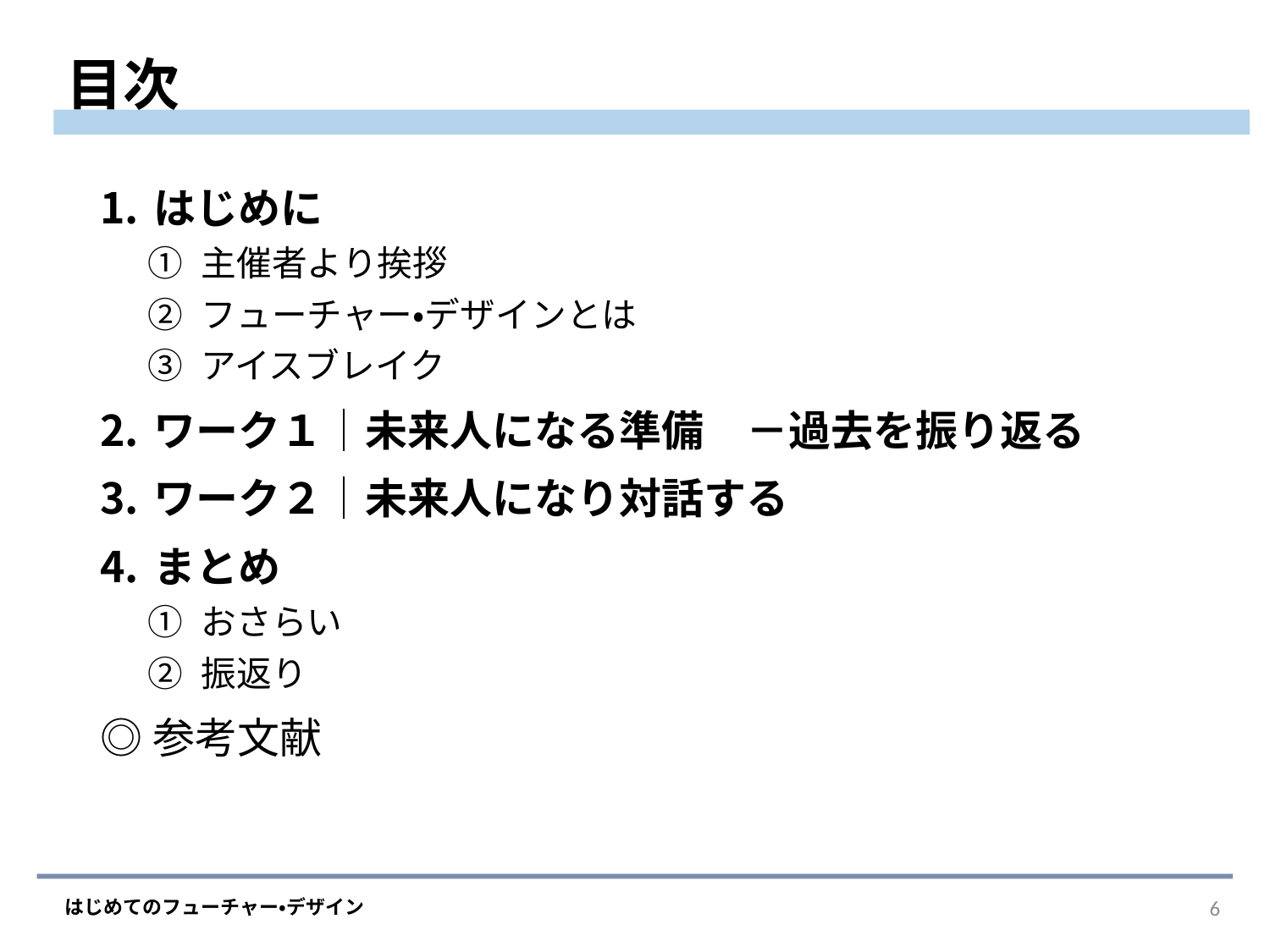

# 目次
はじめに
主催者より挨拶
フューチャー・デザインとは
アイスブレイク
ワーク１│未来人になる準備　－過去を振り返る
ワーク２│未来人になり対話する
まとめ
おさらい
振返り
◎参考文献
6